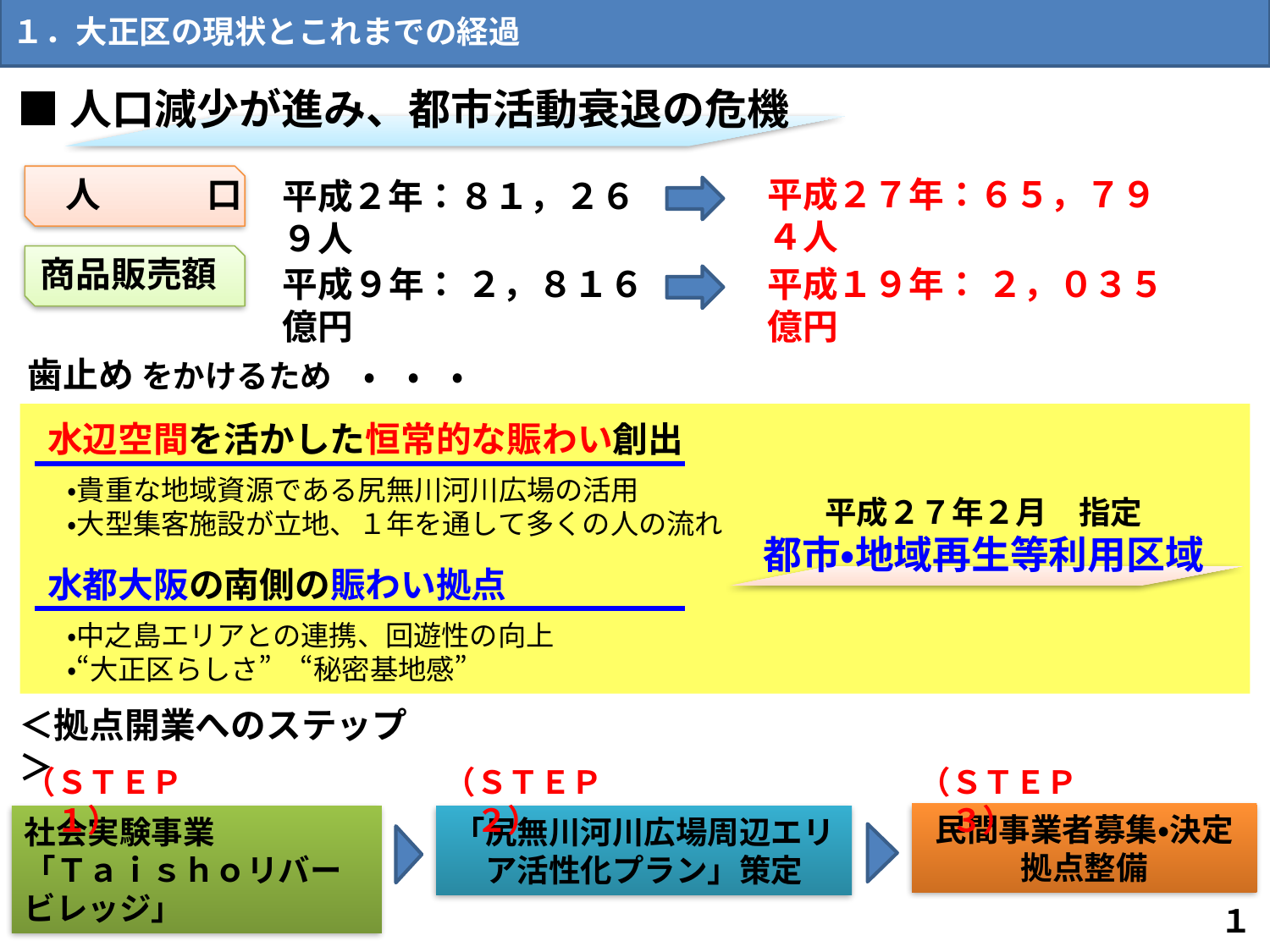

１．大正区の現状とこれまでの経過
■人口減少が進み、都市活動衰退の危機

人　　　口
平成２年：８１，２６９人

商品販売額
平成９年： ２，８１６億円

平成２７年：６５，７９４人
平成１９年： ２，０３５億円
歯止め をかけるため　・　・　・

水辺空間を活かした恒常的な賑わい創出
・貴重な地域資源である尻無川河川広場の活用
・大型集客施設が立地、１年を通して多くの人の流れ
平成２７年２月　指定
都市・地域再生等利用区域

水都大阪の南側の賑わい拠点
・中之島エリアとの連携、回遊性の向上
・“大正区らしさ”　“秘密基地感”
＜拠点開業へのステップ＞
（ＳＴＥＰ　１）
社会実験事業
「Ｔａｉｓｈｏリバービレッジ」

（ＳＴＥＰ　２）
「尻無川河川広場周辺エリア活性化プラン」策定

（ＳＴＥＰ　３）
民間事業者募集・決定
拠点整備
１